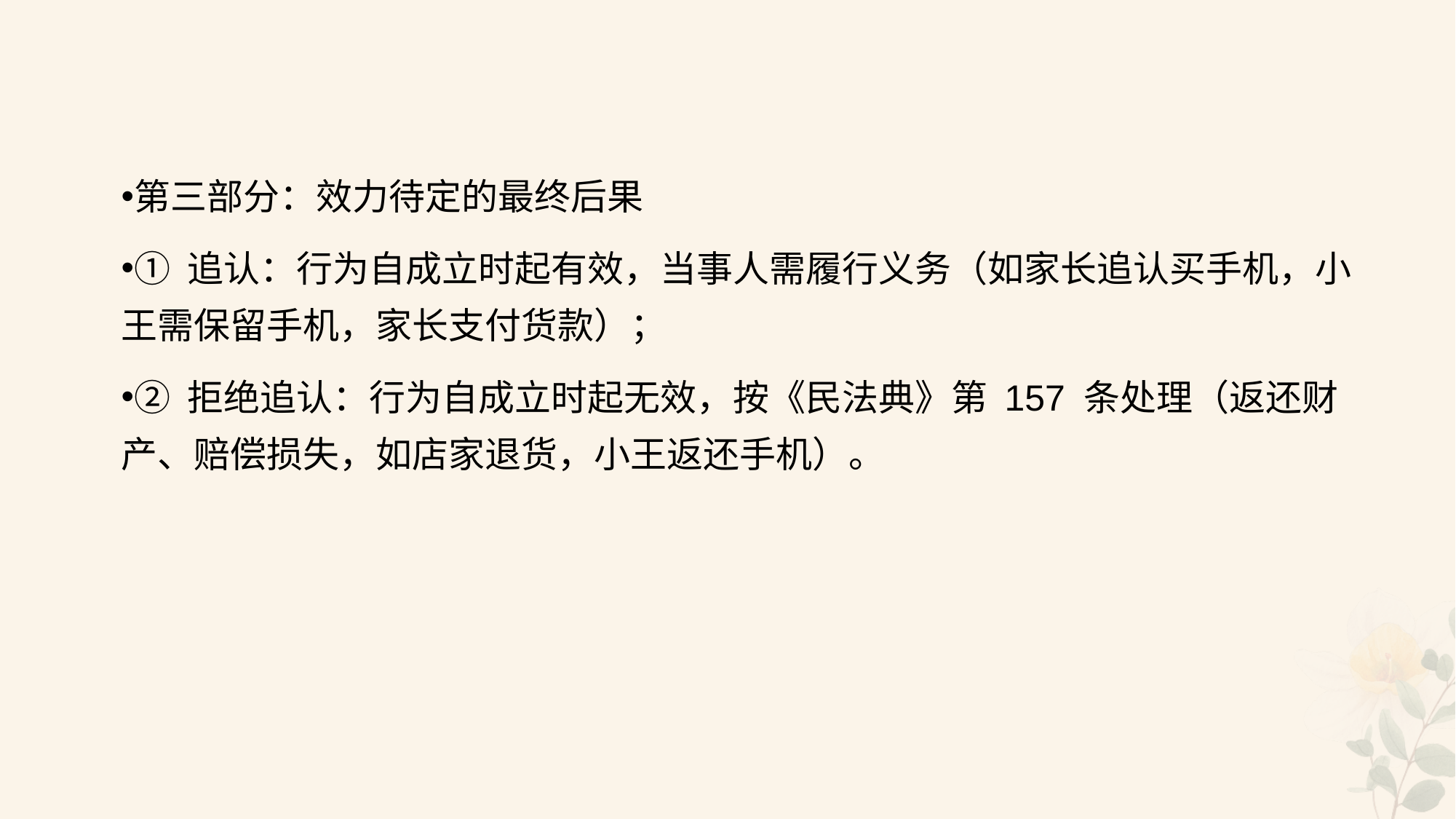

#
第三部分：效力待定的最终后果
① 追认：行为自成立时起有效，当事人需履行义务（如家长追认买手机，小王需保留手机，家长支付货款）；
② 拒绝追认：行为自成立时起无效，按《民法典》第 157 条处理（返还财产、赔偿损失，如店家退货，小王返还手机）。